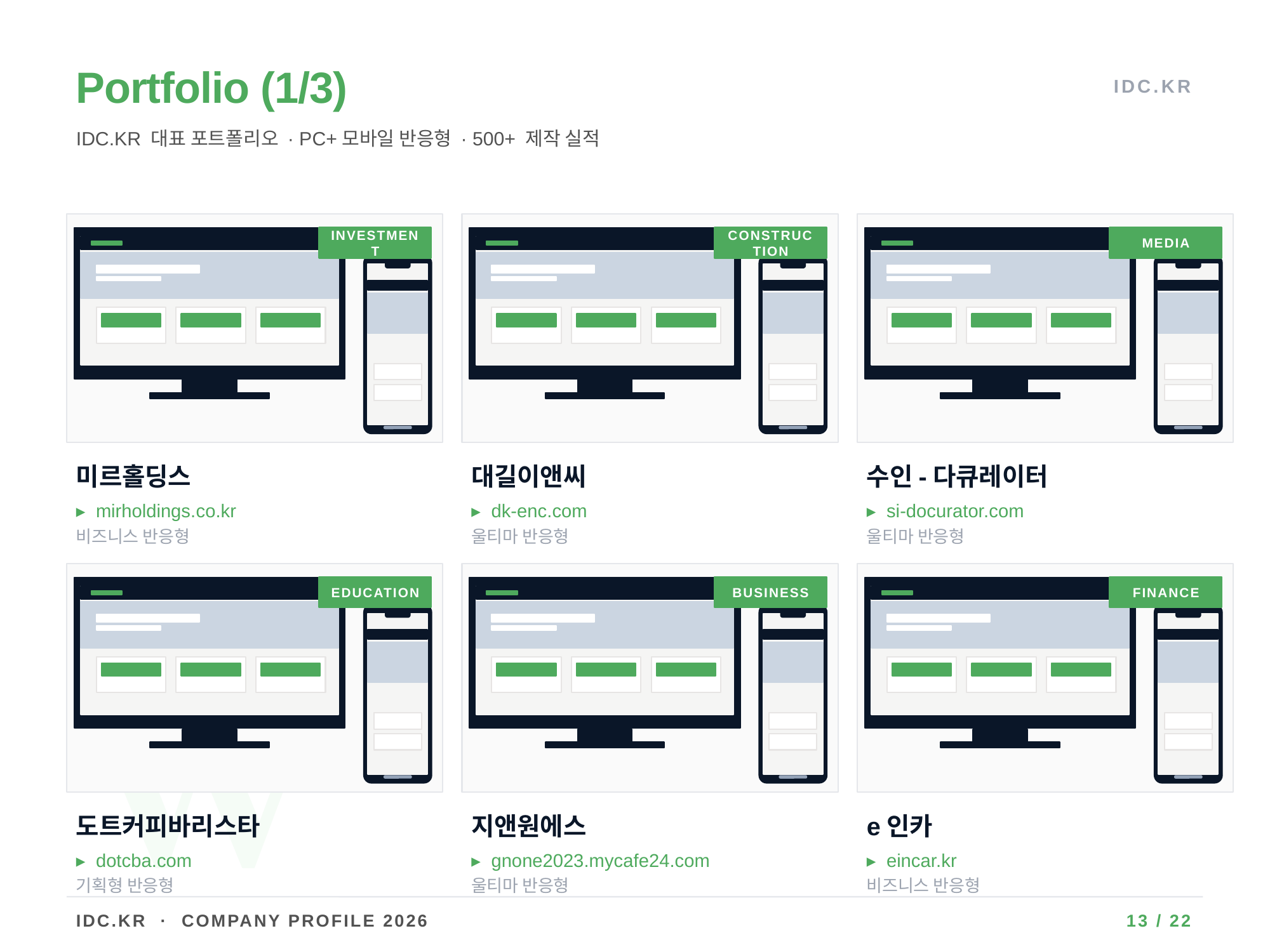

Portfolio (1/3)
IDC.KR
IDC.KR 대표 포트폴리오 · PC+모바일 반응형 · 500+ 제작 실적

INVESTMENT

CONSTRUCTION

MEDIA

미르홀딩스
대길이앤씨
수인-다큐레이터
▸  mirholdings.co.kr
▸  dk-enc.com
▸  si-docurator.com
비즈니스 반응형
울티마 반응형
울티마 반응형

EDUCATION

BUSINESS

FINANCE

W

도트커피바리스타
지앤원에스
e인카
▸  dotcba.com
▸  gnone2023.mycafe24.com
▸  eincar.kr
기획형 반응형
울티마 반응형
비즈니스 반응형

IDC.KR  ·  COMPANY PROFILE 2026
13 / 22